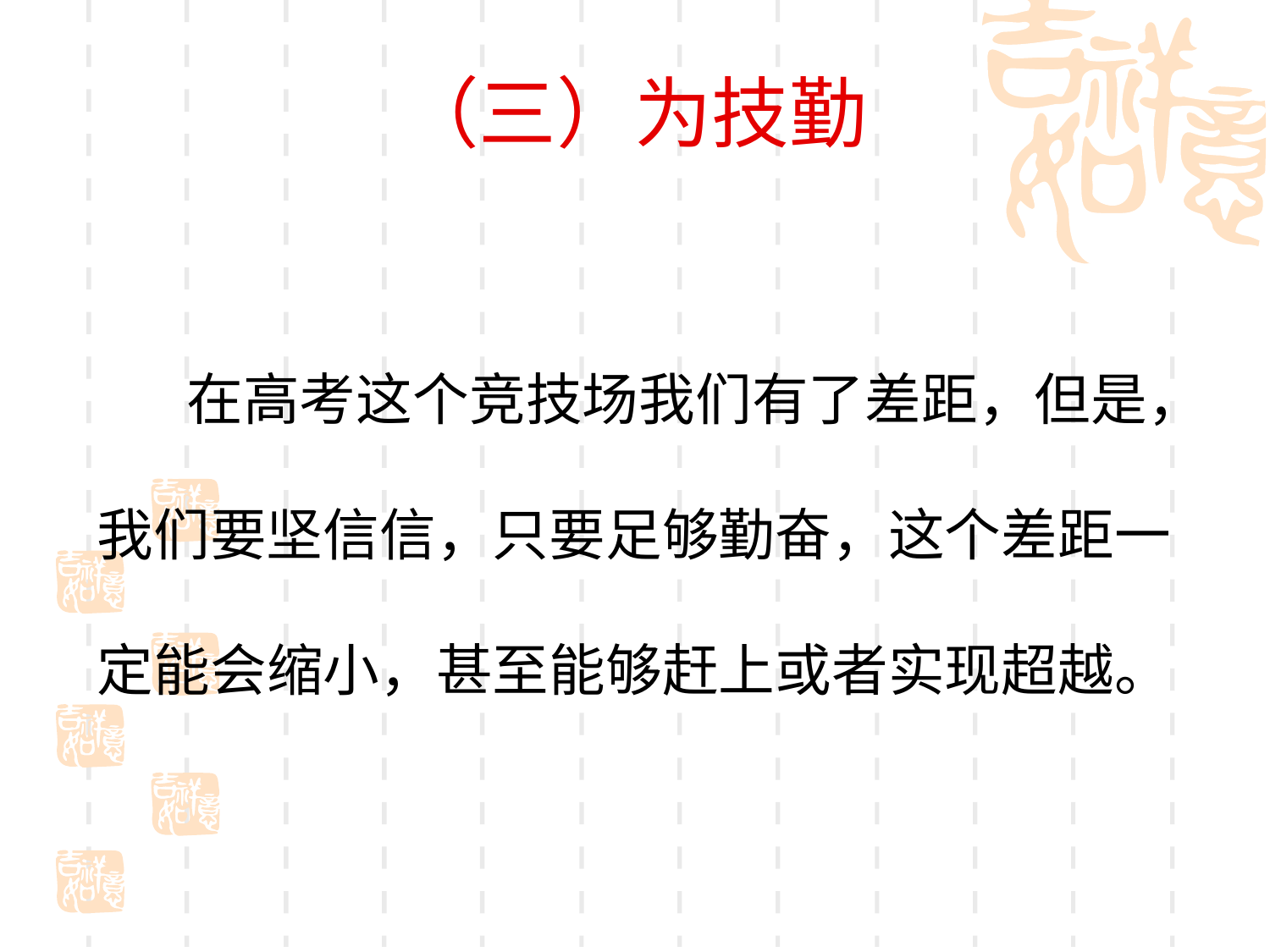

# （三）为技勤

      在高考这个竞技场我们有了差距，但是，我们要坚信信，只要足够勤奋，这个差距一定能会缩小，甚至能够赶上或者实现超越。